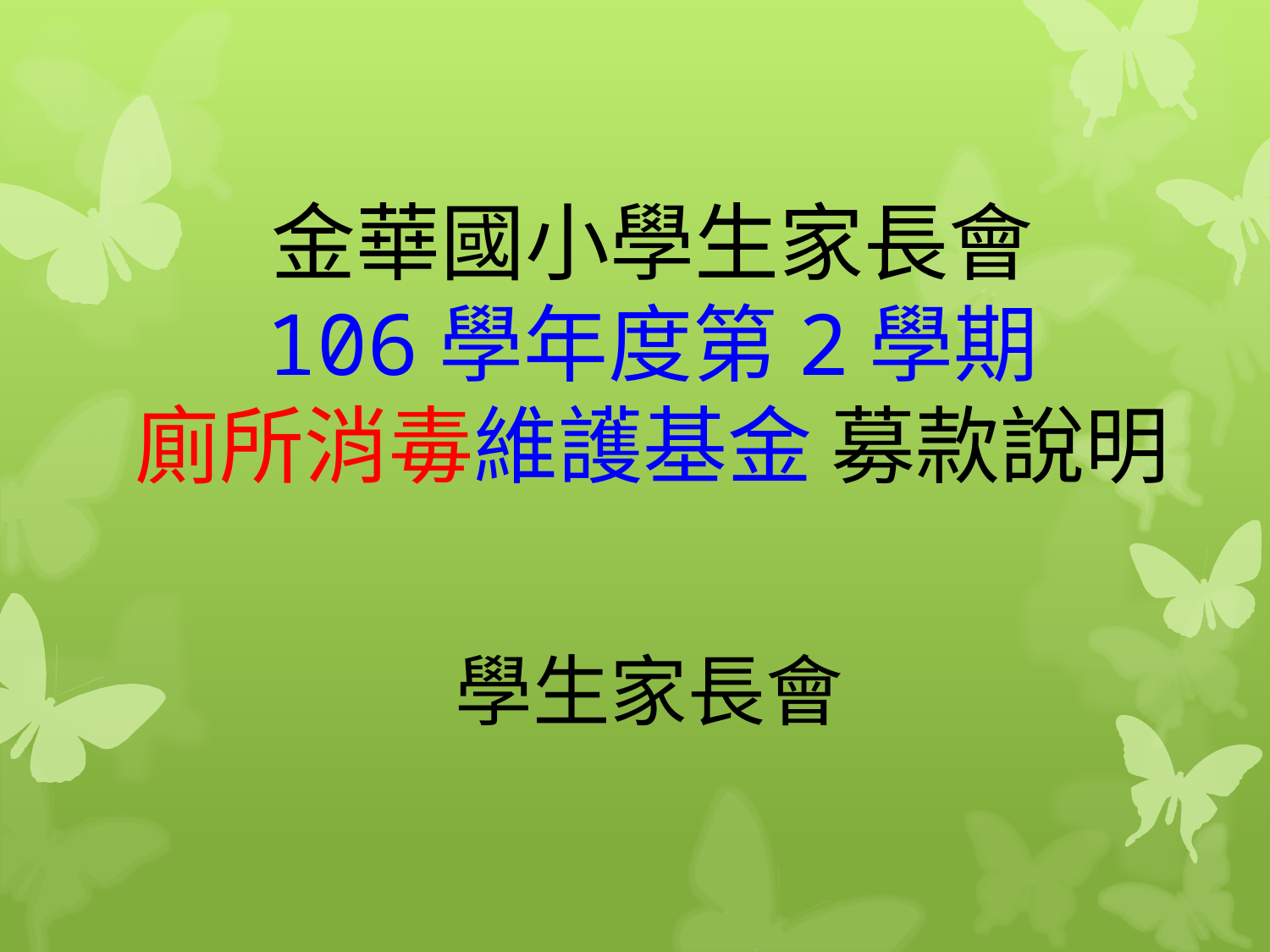

# 金華國小學生家長會 106學年度第2學期 廁所消毒維護基金 募款說明
學生家長會